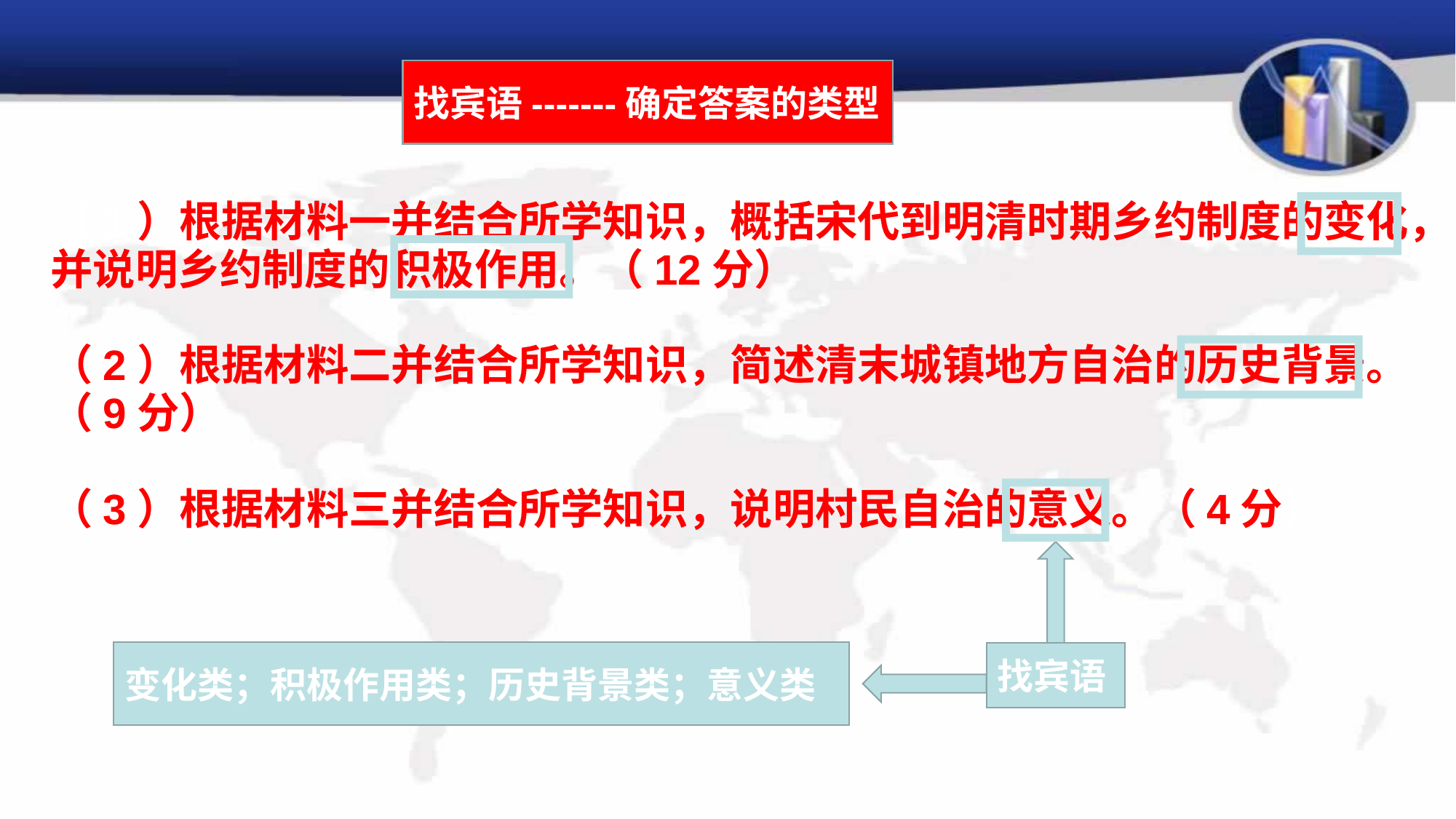

找宾语-------确定答案的类型

（1）根据材料一并结合所学知识，概括宋代到明清时期乡约制度的变化，并说明乡约制度的积极作用。（12分）

（2）根据材料二并结合所学知识，简述清末城镇地方自治的历史背景。（9分）

（3）根据材料三并结合所学知识，说明村民自治的意义。（4分）

变化类；积极作用类；历史背景类；意义类
找宾语